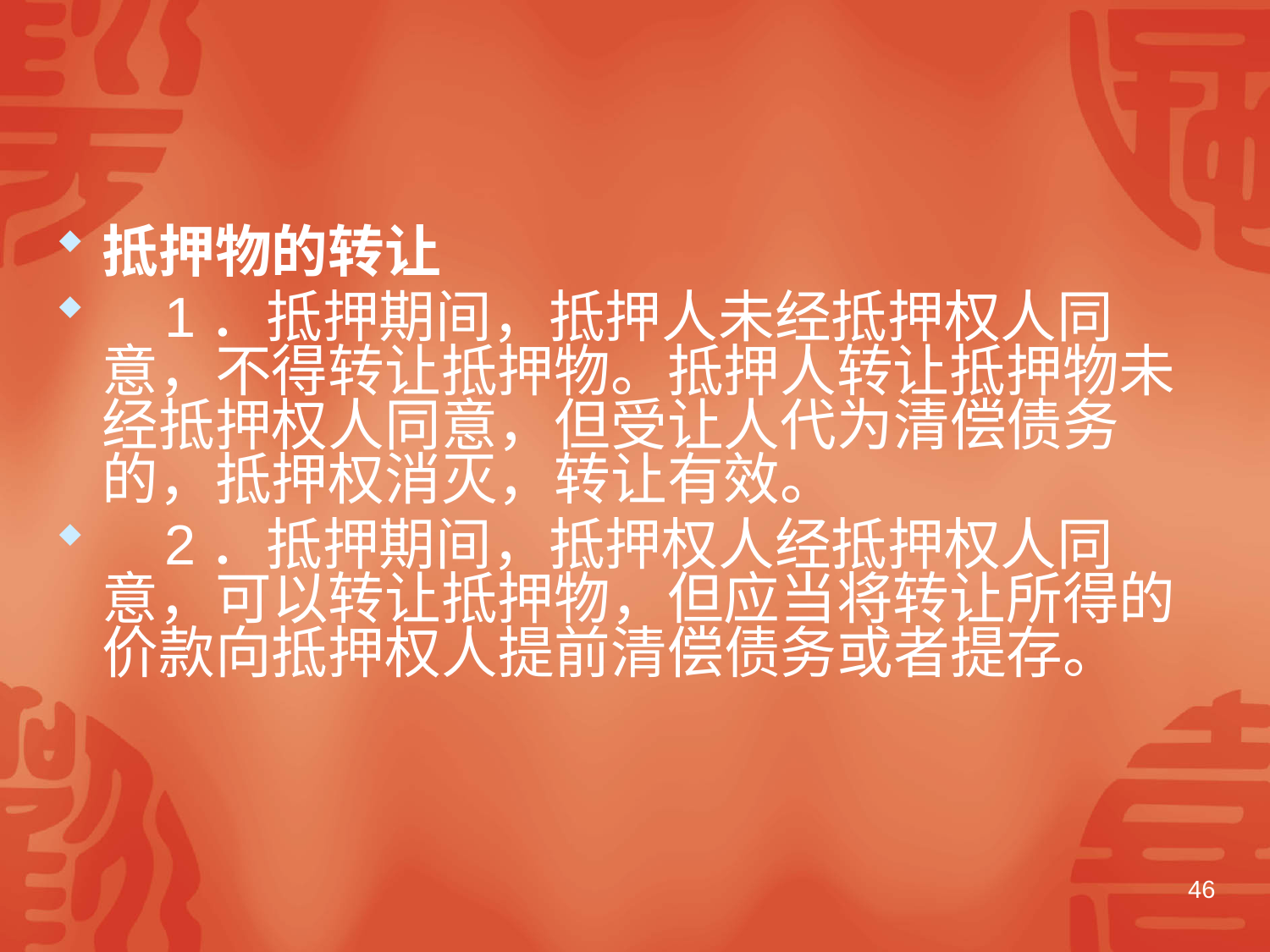

#
抵押物的转让
    1．抵押期间，抵押人未经抵押权人同意，不得转让抵押物。抵押人转让抵押物未经抵押权人同意，但受让人代为清偿债务的，抵押权消灭，转让有效。
    2．抵押期间，抵押权人经抵押权人同意，可以转让抵押物，但应当将转让所得的价款向抵押权人提前清偿债务或者提存。
46